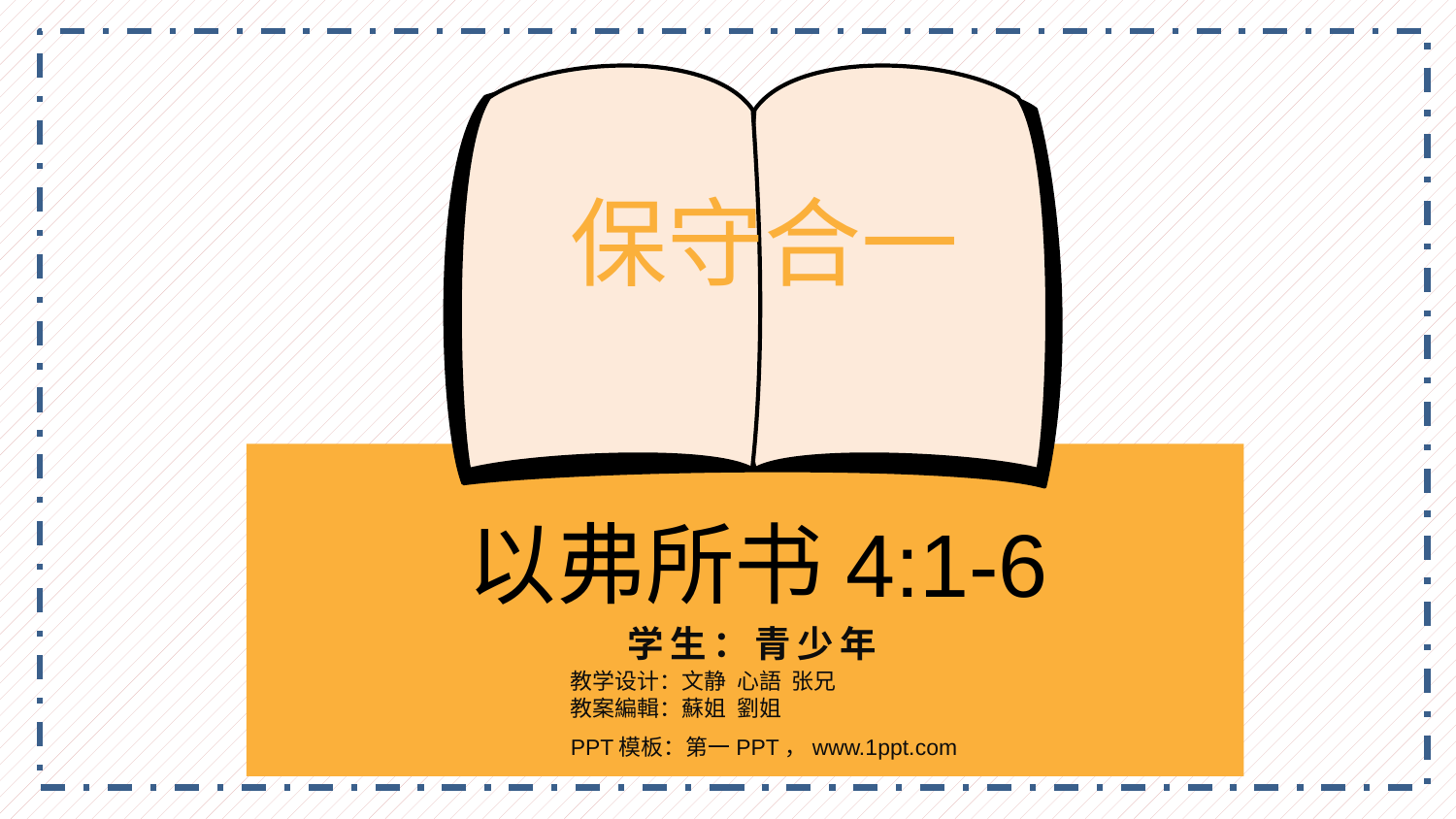

保守合一

以弗所书4:1-6
学生：青少年
教学设计：文静  心語  张兄
教案編輯：蘇姐  劉姐
PPT模板：第一PPT，www.1ppt.com